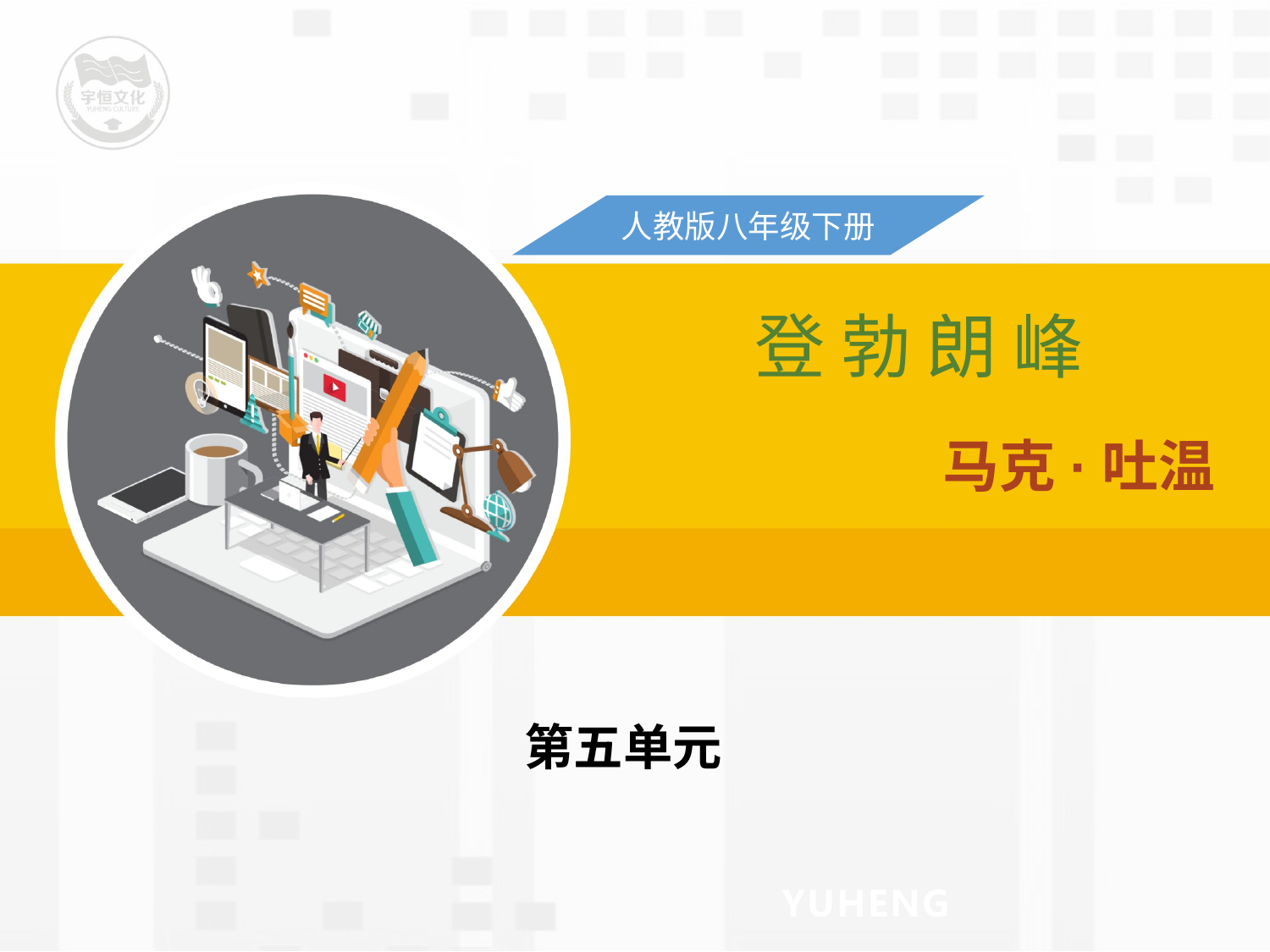

人教版八年级下册
登 勃 朗 峰
马克·吐温
第五单元